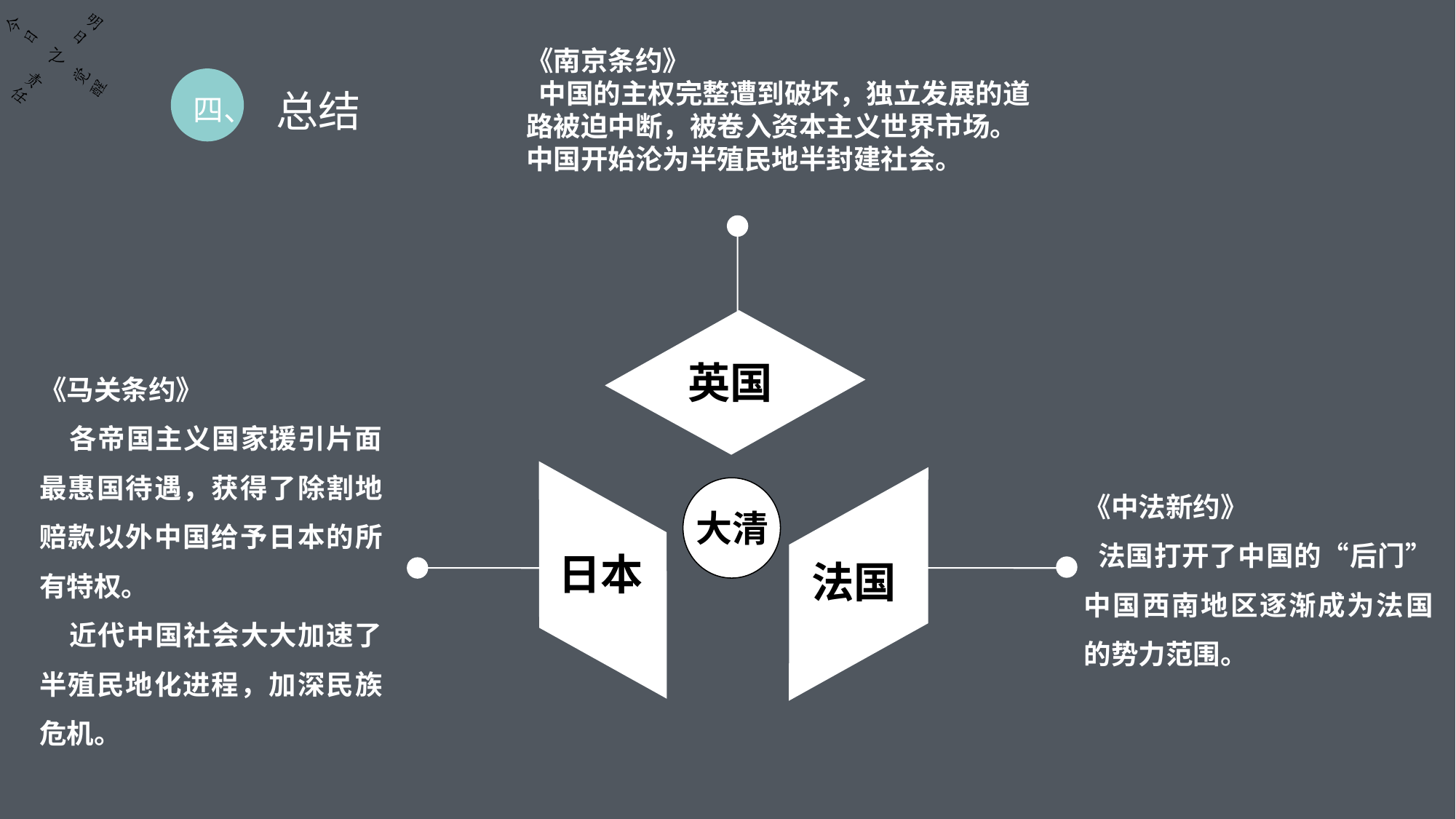

《南京条约》
 中国的主权完整遭到破坏，独立发展的道路被迫中断，被卷入资本主义世界市场。
中国开始沦为半殖民地半封建社会。

四、
总结

《马关条约》
   各帝国主义国家援引片面最惠国待遇，获得了除割地赔款以外中国给予日本的所有特权。
   近代中国社会大大加速了半殖民地化进程，加深民族危机。
英国
《中法新约》
 法国打开了中国的“后门” 中国西南地区逐渐成为法国的势力范围。

大清

日本
法国